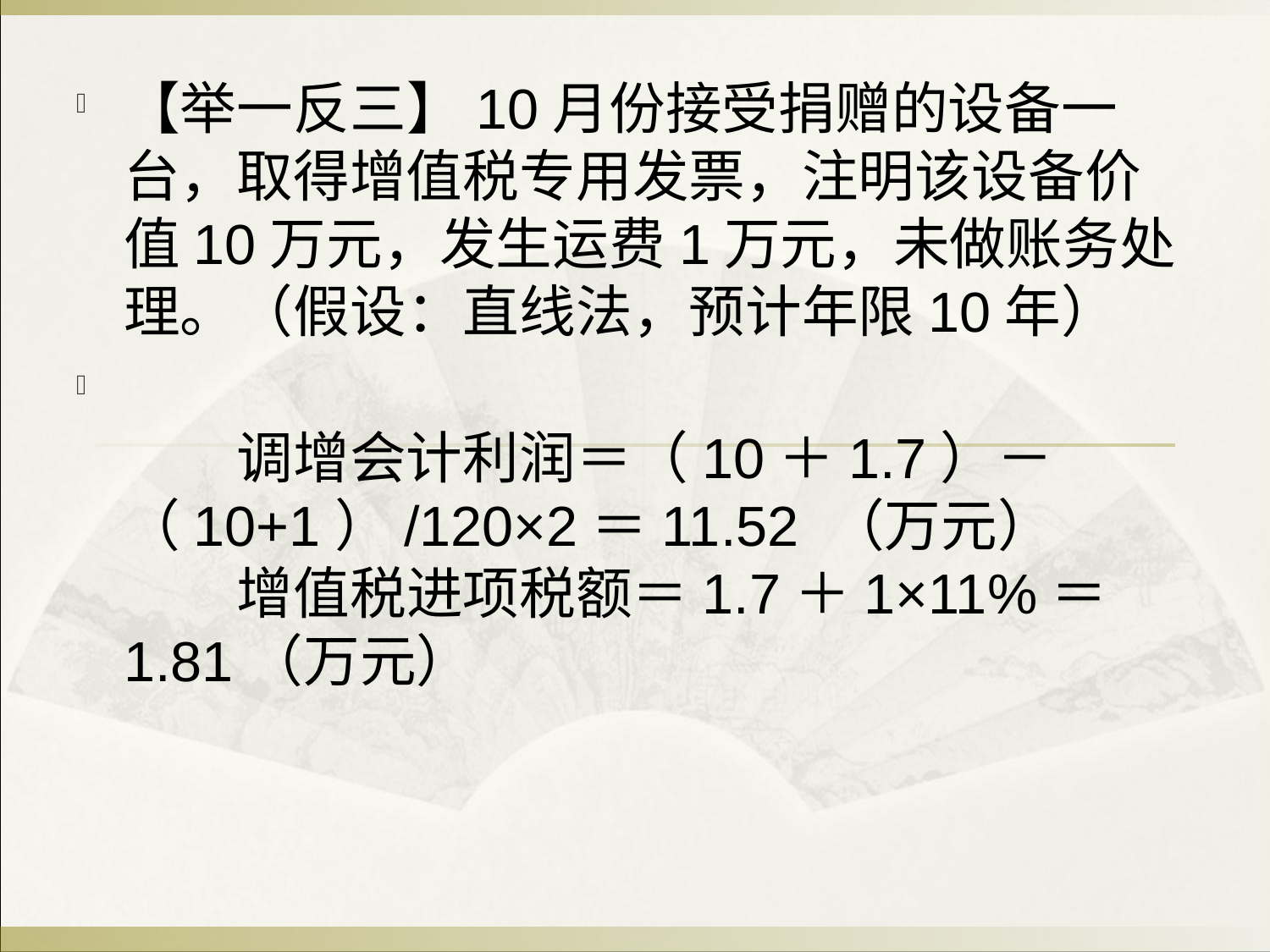

【举一反三】10月份接受捐赠的设备一台，取得增值税专用发票，注明该设备价值10万元，发生运费1万元，未做账务处理。（假设：直线法，预计年限10年）
　　调增会计利润＝（10＋1.7）－（10+1）/120×2＝11.52 （万元）
　　增值税进项税额＝1.7＋1×11%＝1.81（万元）